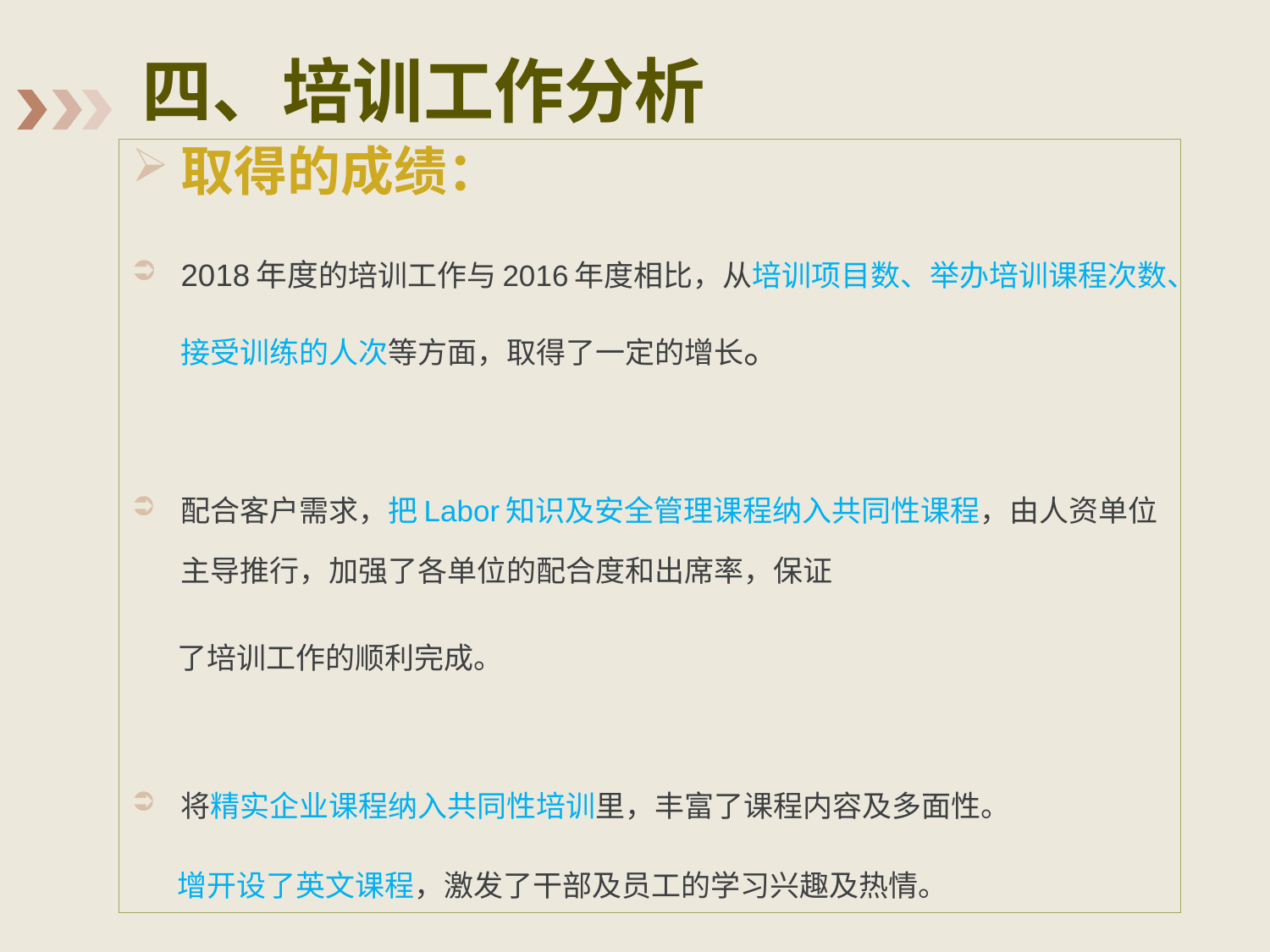

# 四、培训工作分析
取得的成绩：
2018年度的培训工作与2016年度相比，从培训项目数、举办培训课程次数、接受训练的人次等方面，取得了一定的增长。

配合客户需求，把Labor知识及安全管理课程纳入共同性课程，由人资单位主导推行，加强了各单位的配合度和出席率，保证
      了培训工作的顺利完成。

将精实企业课程纳入共同性培训里，丰富了课程内容及多面性。
      增开设了英文课程，激发了干部及员工的学习兴趣及热情。